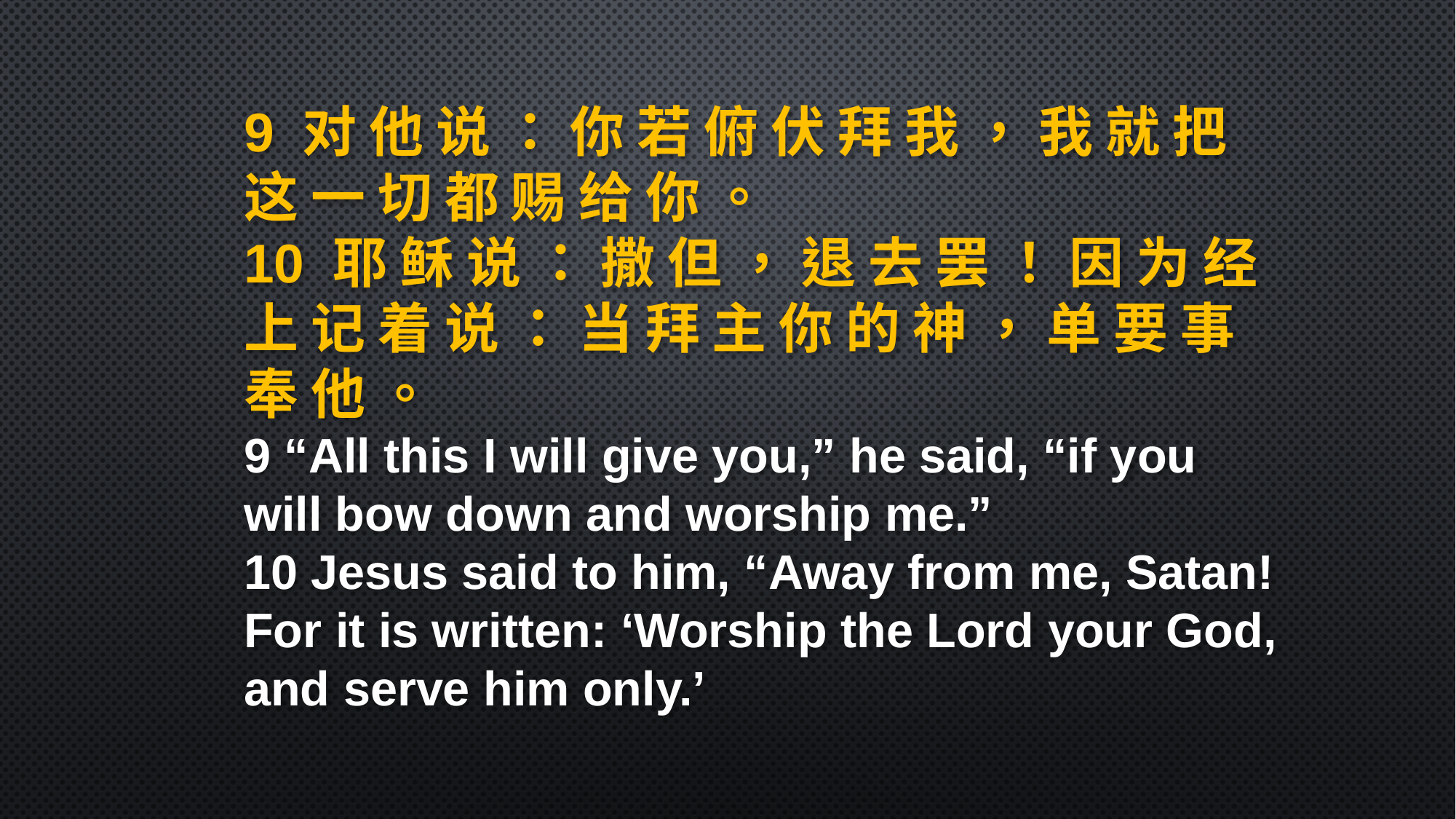

9 对 他 说 ： 你 若 俯 伏 拜 我 ， 我 就 把 这 一 切 都 赐 给 你 。
10 耶 稣 说 ： 撒 但 ， 退 去 罢 ！ 因 为 经 上 记 着 说 ： 当 拜 主 你 的 神 ， 单 要 事 奉 他 。
9 “All this I will give you,” he said, “if you will bow down and worship me.”
10 Jesus said to him, “Away from me, Satan! For it is written: ‘Worship the Lord your God, and serve him only.’